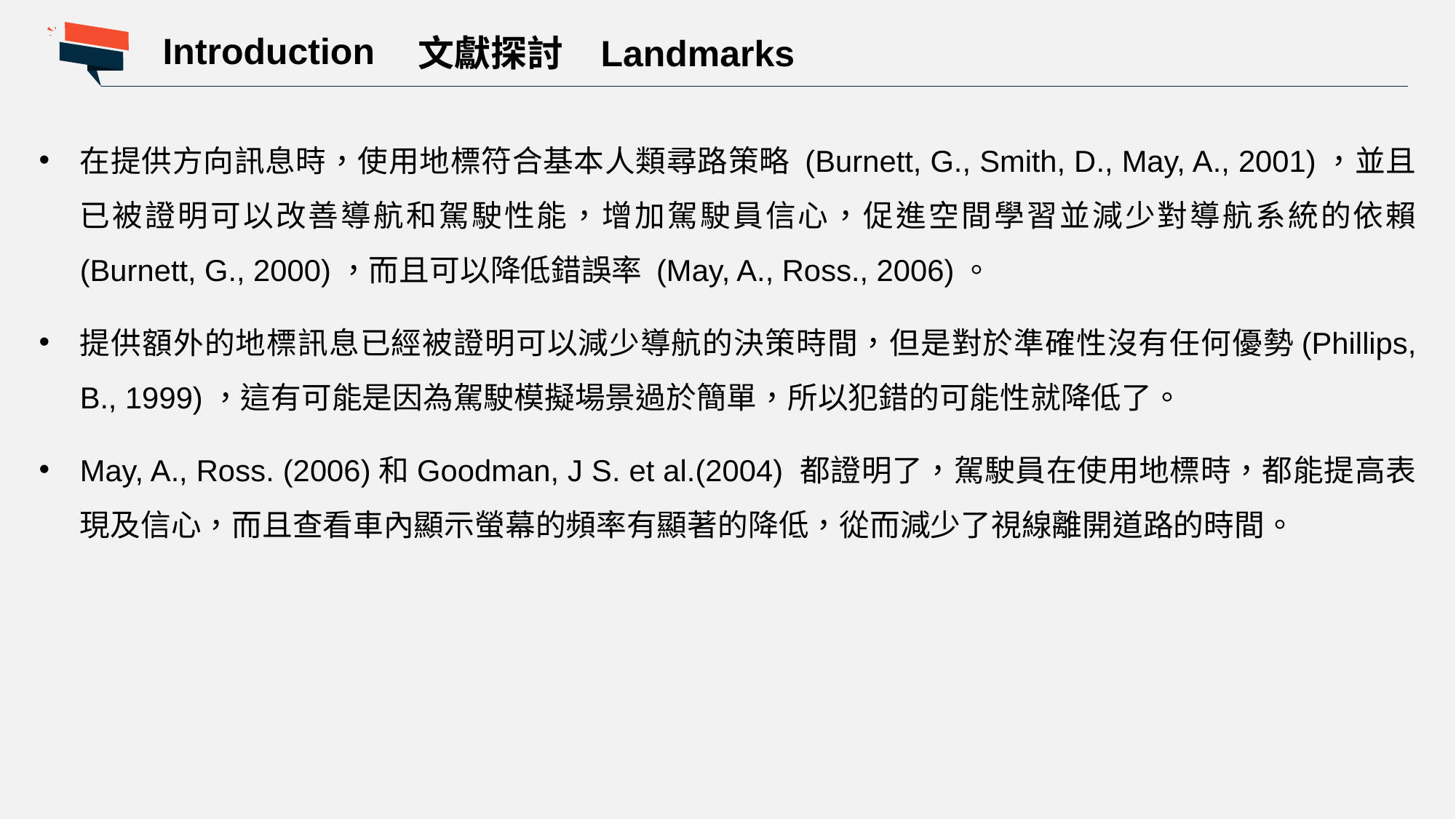

Introduction
文獻探討
Landmarks

在提供方向訊息時，使用地標符合基本人類尋路策略 (Burnett, G., Smith, D., May, A., 2001)，並且已被證明可以改善導航和駕駛性能，增加駕駛員信心，促進空間學習並減少對導航系統的依賴 (Burnett, G., 2000)，而且可以降低錯誤率 (May, A., Ross., 2006)。
提供額外的地標訊息已經被證明可以減少導航的決策時間，但是對於準確性沒有任何優勢(Phillips, B., 1999)，這有可能是因為駕駛模擬場景過於簡單，所以犯錯的可能性就降低了。
May, A., Ross. (2006)和Goodman, J S. et al.(2004) 都證明了，駕駛員在使用地標時，都能提高表現及信心，而且查看車內顯示螢幕的頻率有顯著的降低，從而減少了視線離開道路的時間。